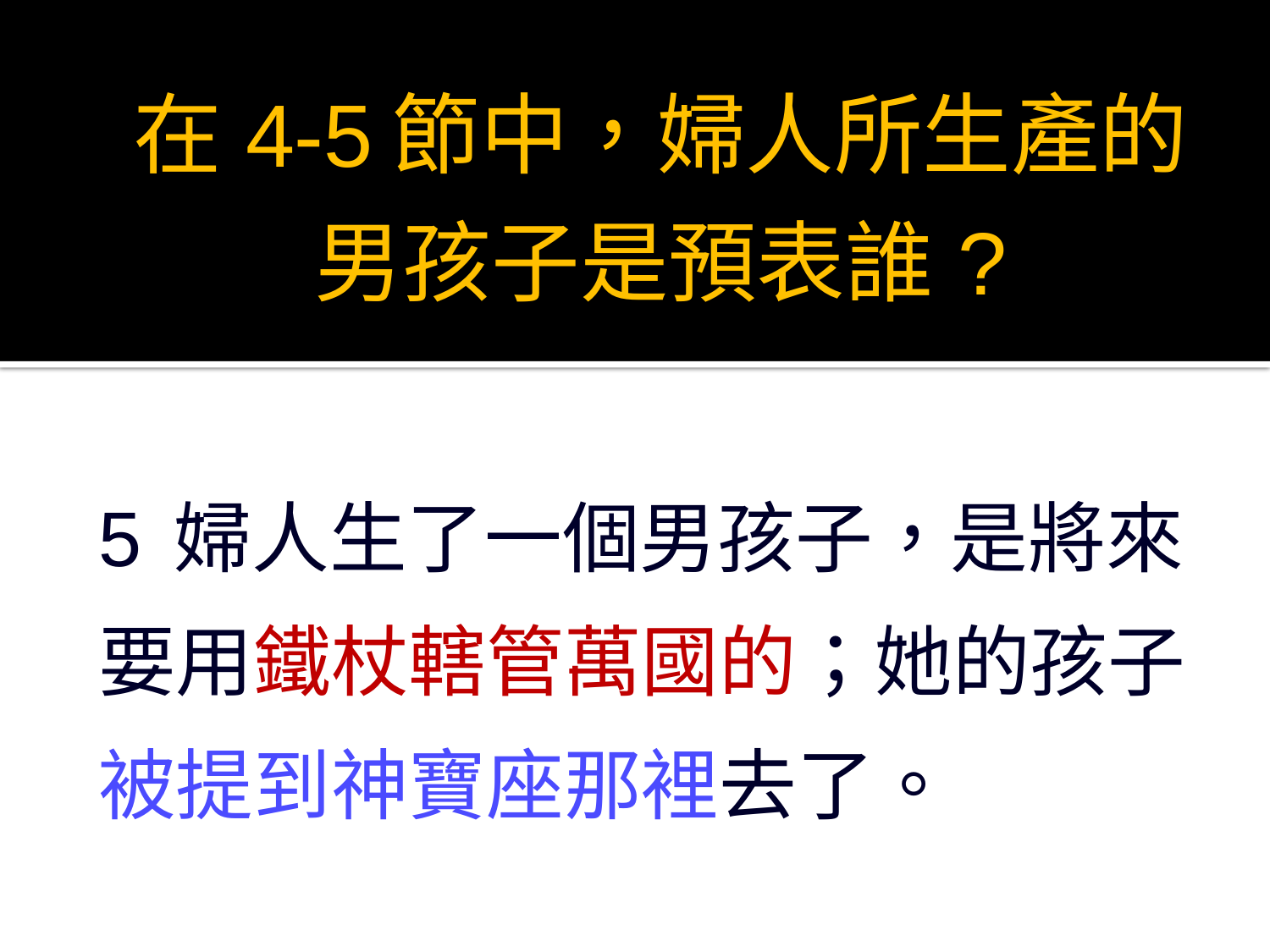

# 在4-5節中，婦人所生產的男孩子是預表誰?
5 婦人生了一個男孩子，是將來要用鐵杖轄管萬國的；她的孩子被提到神寶座那裡去了。